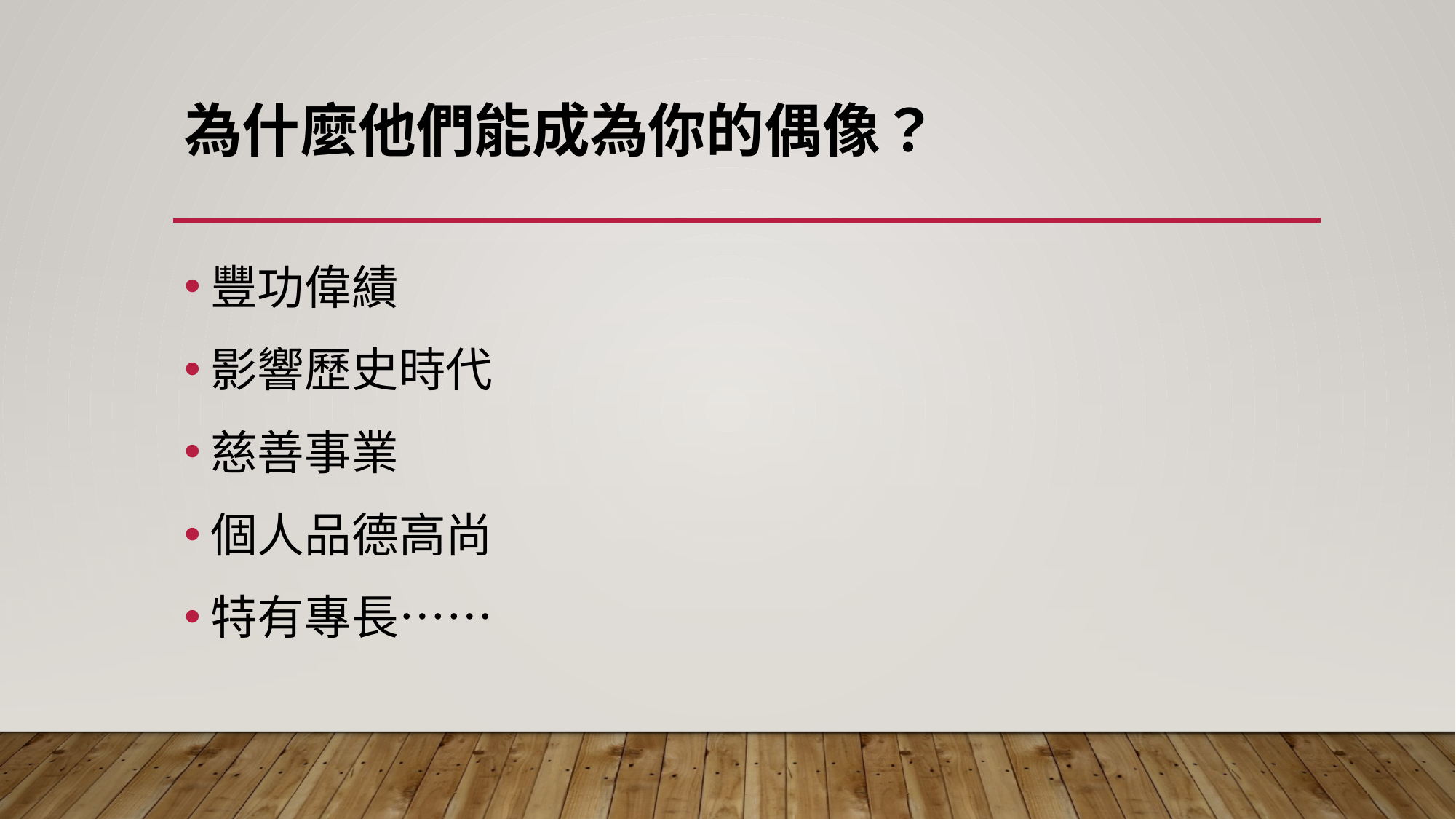

# 為什麼他們能成為你的偶像？
豐功偉績
影響歷史時代
慈善事業
個人品德高尚
特有專長……